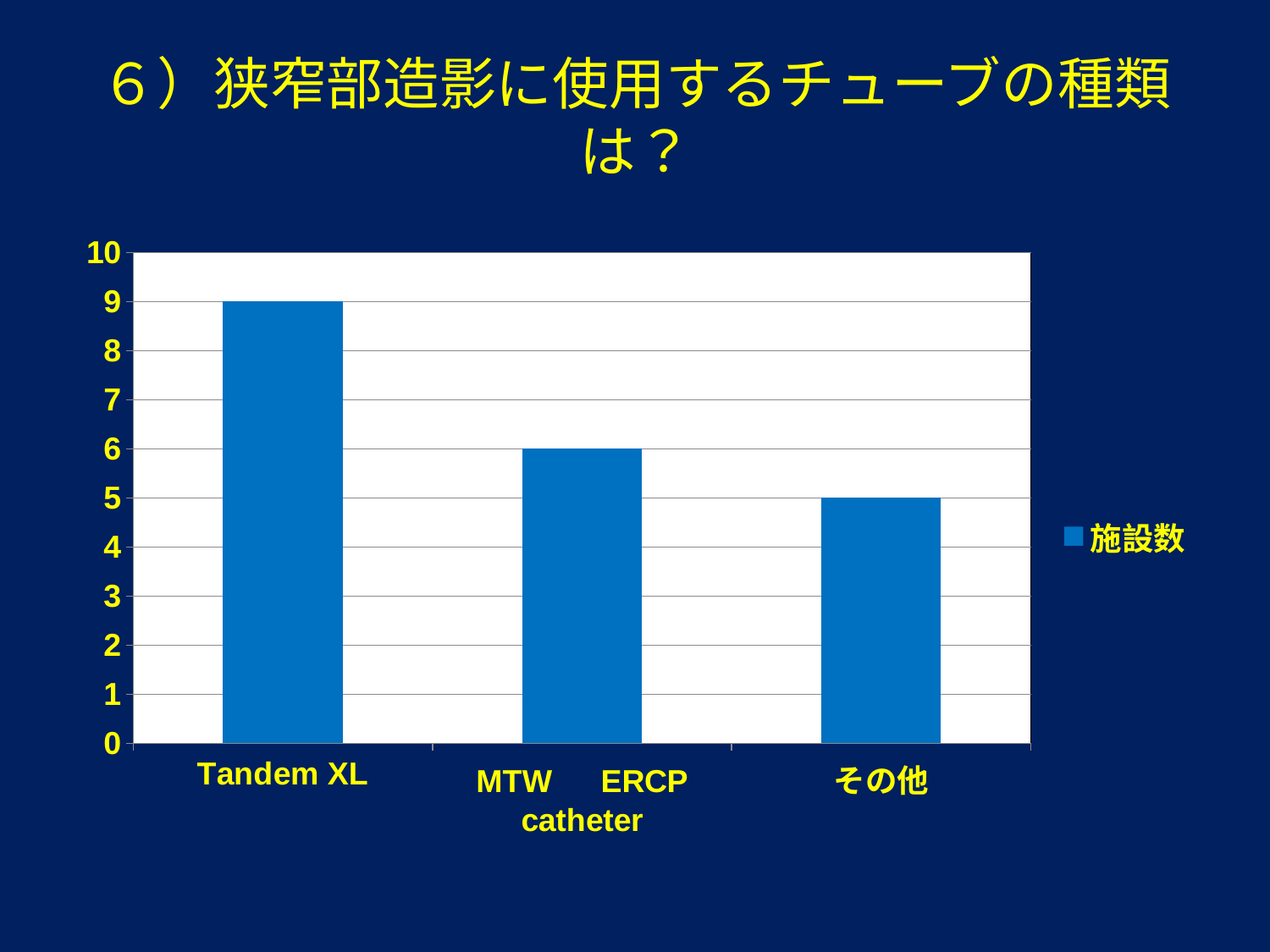

# ６）狭窄部造影に使用するチューブの種類は？

### Chart

| Category | 施設数 |
|---|---|
| Tandem XL | 9.0 |
| MTW　ERCP catheter | 6.0 |
| その他 | 5.0 |